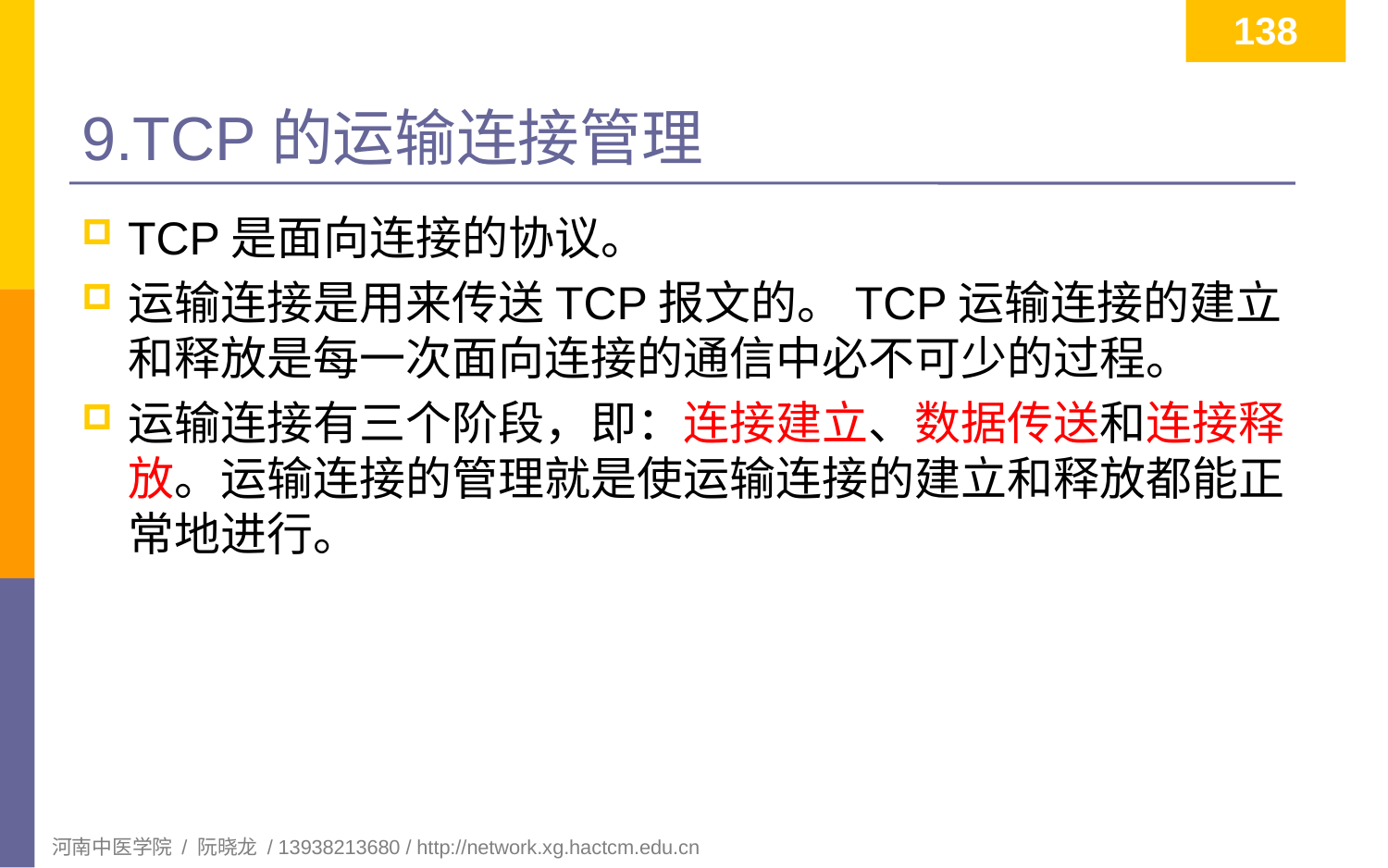

138
# 9.TCP的运输连接管理

TCP是面向连接的协议。
运输连接是用来传送TCP报文的。TCP运输连接的建立和释放是每一次面向连接的通信中必不可少的过程。
运输连接有三个阶段，即：连接建立、数据传送和连接释放。运输连接的管理就是使运输连接的建立和释放都能正常地进行。